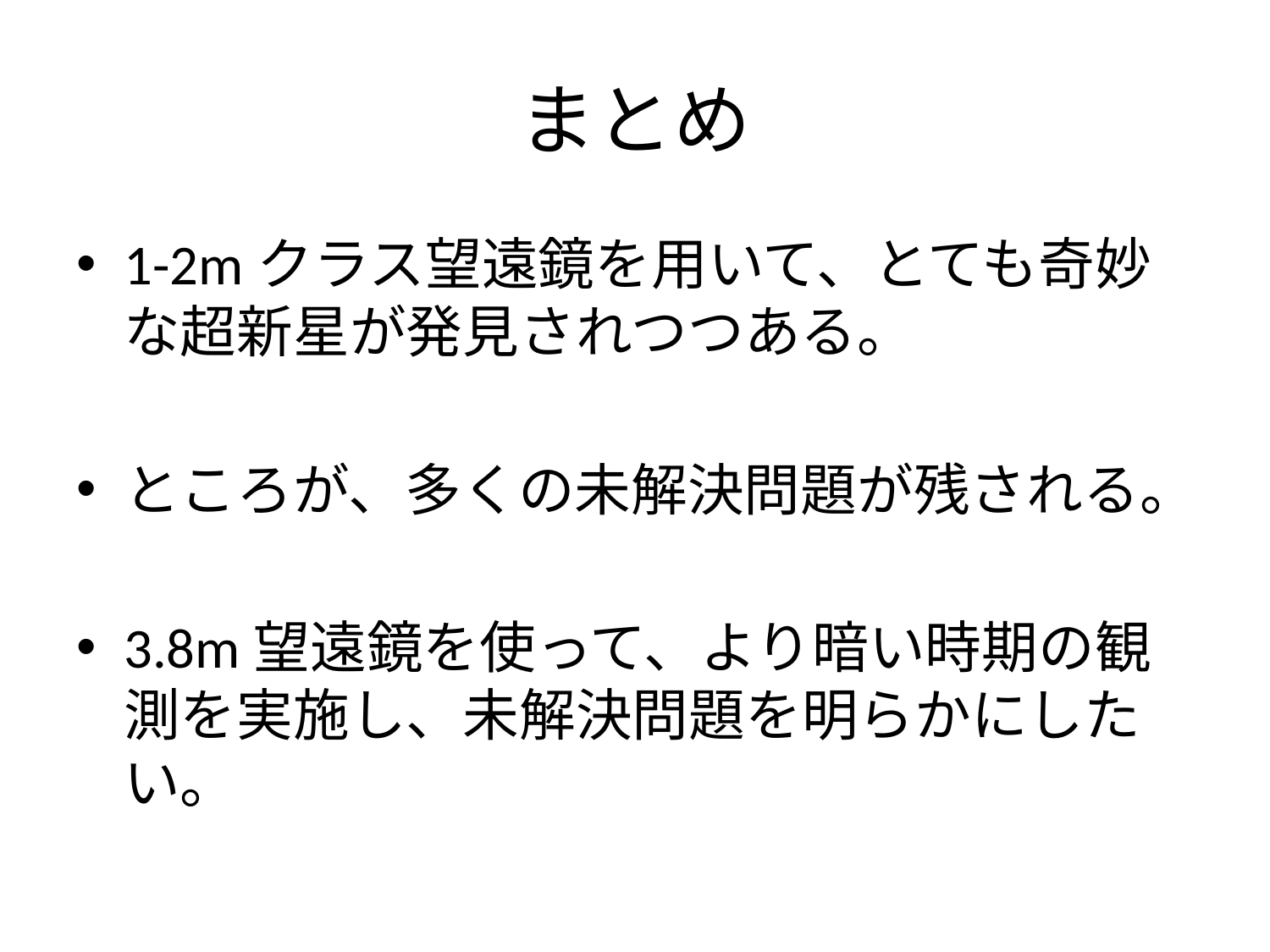

# まとめ
1-2mクラス望遠鏡を用いて、とても奇妙な超新星が発見されつつある。

ところが、多くの未解決問題が残される。

3.8m望遠鏡を使って、より暗い時期の観測を実施し、未解決問題を明らかにしたい。